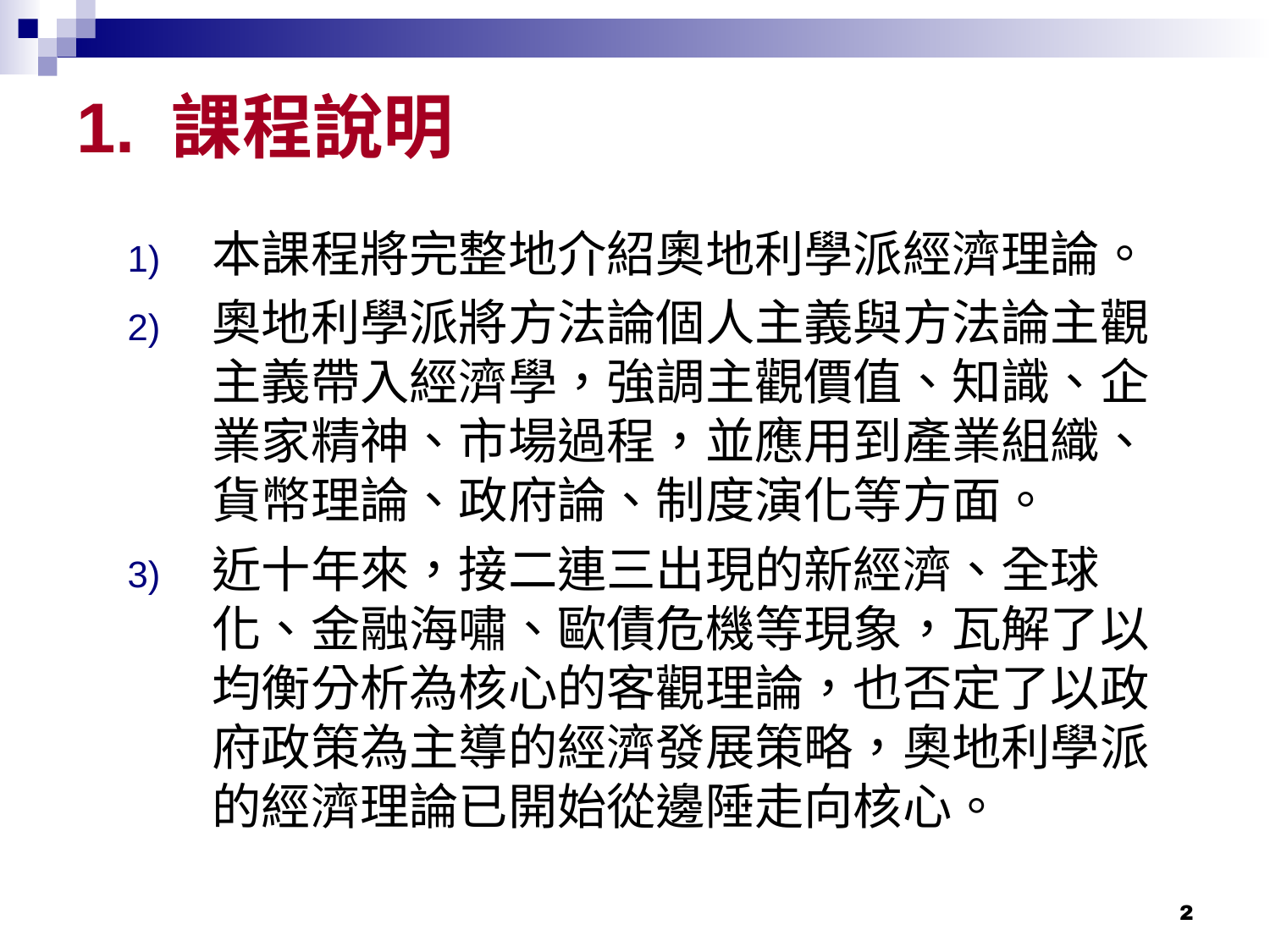

# 1. 課程說明
本課程將完整地介紹奧地利學派經濟理論。
奧地利學派將方法論個人主義與方法論主觀主義帶入經濟學，強調主觀價值、知識、企業家精神、市場過程，並應用到產業組織、貨幣理論、政府論、制度演化等方面。
近十年來，接二連三出現的新經濟、全球化、金融海嘯、歐債危機等現象，瓦解了以均衡分析為核心的客觀理論，也否定了以政府政策為主導的經濟發展策略，奧地利學派的經濟理論已開始從邊陲走向核心。
2